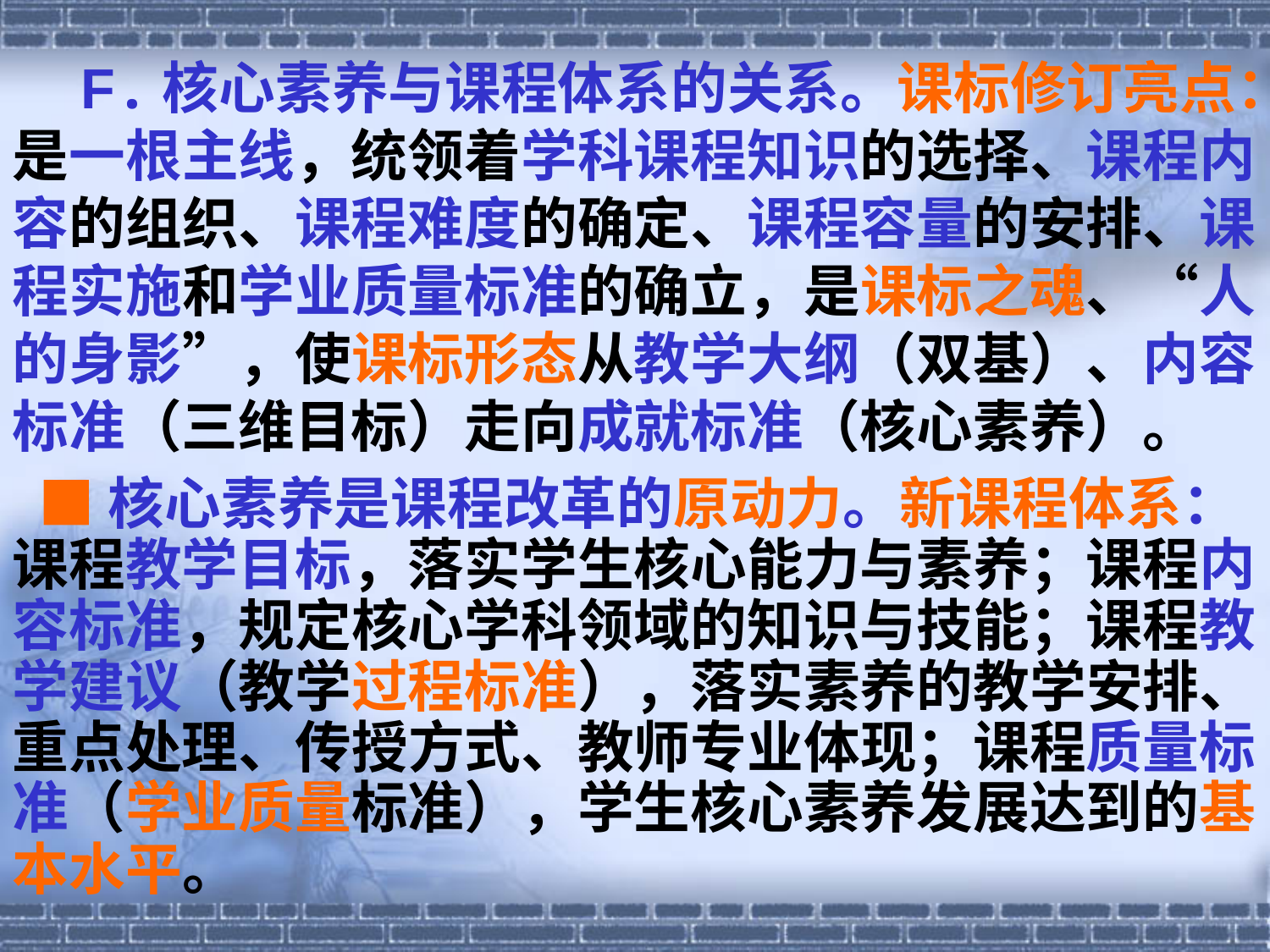

F.核心素养与课程体系的关系。课标修订亮点：是一根主线，统领着学科课程知识的选择、课程内容的组织、课程难度的确定、课程容量的安排、课程实施和学业质量标准的确立，是课标之魂、“人的身影”，使课标形态从教学大纲（双基）、内容标准（三维目标）走向成就标准（核心素养）。
  ■核心素养是课程改革的原动力。新课程体系：课程教学目标，落实学生核心能力与素养；课程内容标准，规定核心学科领域的知识与技能；课程教学建议（教学过程标准），落实素养的教学安排、重点处理、传授方式、教师专业体现；课程质量标准（学业质量标准），学生核心素养发展达到的基本水平。